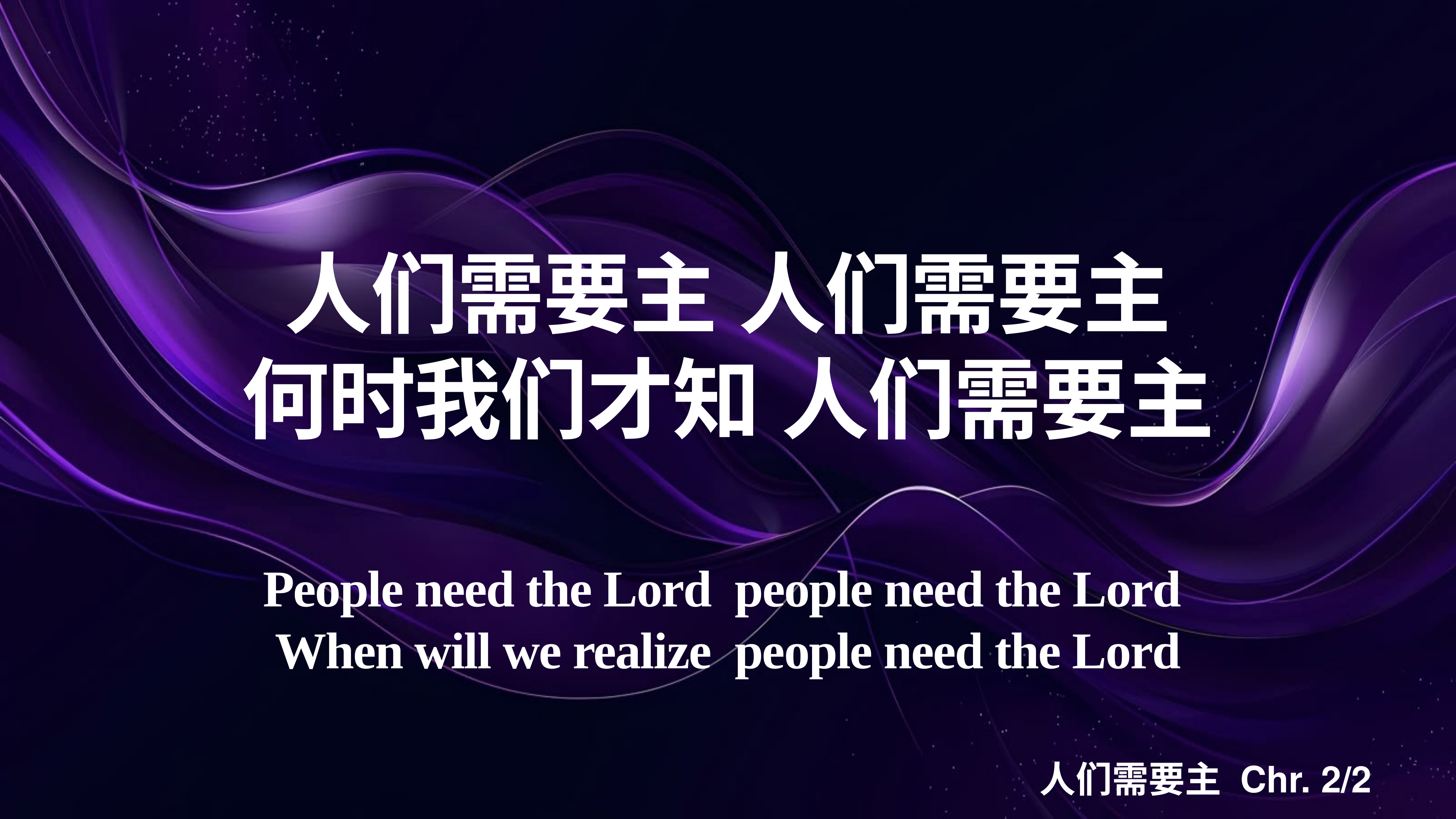

人们需要主 人们需要主
何时我们才知 人们需要主

People need the Lord  people need the Lord
When will we realize  people need the Lord
人们需要主 Chr. 2/2